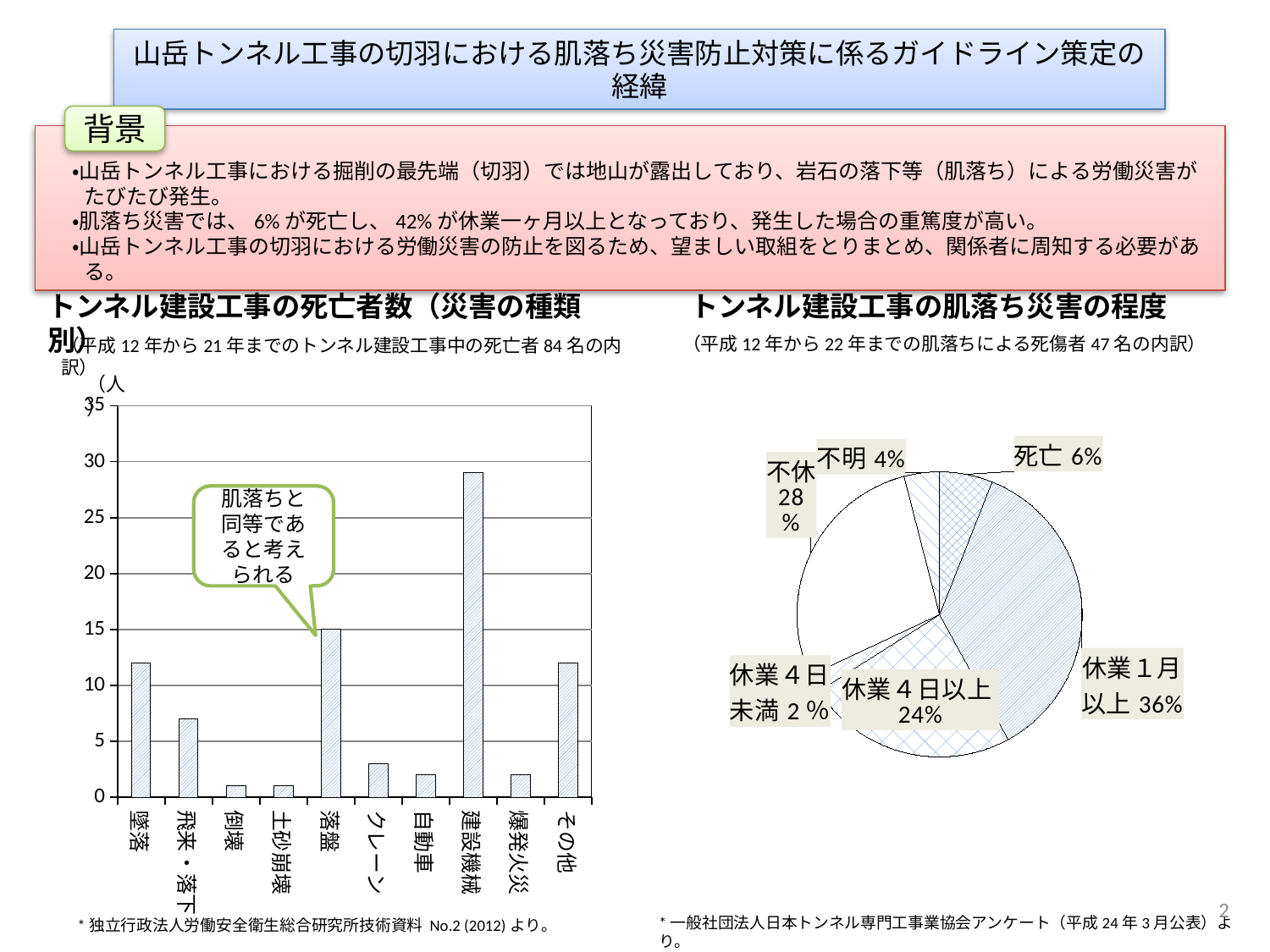

山岳トンネル工事の切羽における肌落ち災害防止対策に係るガイドライン策定の経緯
背景

・山岳トンネル工事における掘削の最先端（切羽）では地山が露出しており、岩石の落下等（肌落ち）による労働災害がたびたび発生。
・肌落ち災害では、6%が死亡し、42%が休業一ヶ月以上となっており、発生した場合の重篤度が高い。
・山岳トンネル工事の切羽における労働災害の防止を図るため、望ましい取組をとりまとめ、関係者に周知する必要がある。
トンネル建設工事の死亡者数（災害の種類別）
トンネル建設工事の肌落ち災害の程度
（平成12年から22年までの肌落ちによる死傷者47名の内訳）
（平成12年から21年までのトンネル建設工事中の死亡者84名の内訳）
（人）

### Chart

| Category | 列1 |
|---|---|
| 墜落 | 12.0 |
| 飛来・落下 | 7.0 |
| 倒壊 | 1.0 |
| 土砂崩壊 | 1.0 |
| 落盤 | 15.0 |
| クレーン | 3.0 |
| 自動車 | 2.0 |
| 建設機械 | 29.0 |
| 爆発火災 | 2.0 |
| その他 | 12.0 |

### Chart

| Category | 列1 |
|---|---|
| 死亡 | 6.0 |
| 休業１月以上 | 36.0 |
| 休業４日以上 | 24.0 |
| 休業４日未満 | 2.0 |
| 不休 | 28.0 |
| 不明 | 4.0 |
肌落ちと同等であると考えられる
2
*一般社団法人日本トンネル専門工事業協会アンケート（平成24年3月公表）より。
*独立行政法人労働安全衛生総合研究所技術資料 No.2 (2012)より。